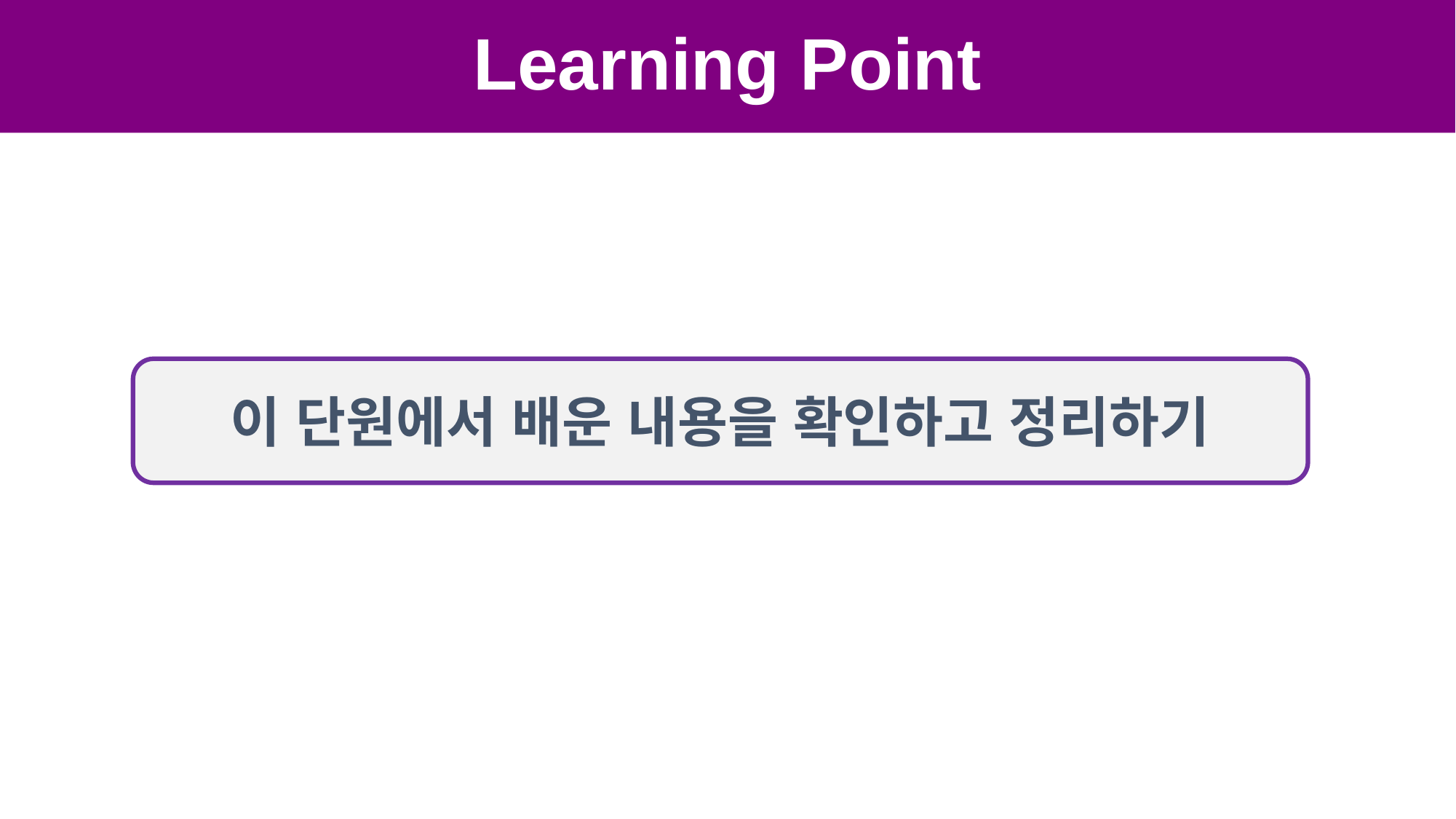

# Learning Point

이 단원에서 배운 내용을 확인하고 정리하기